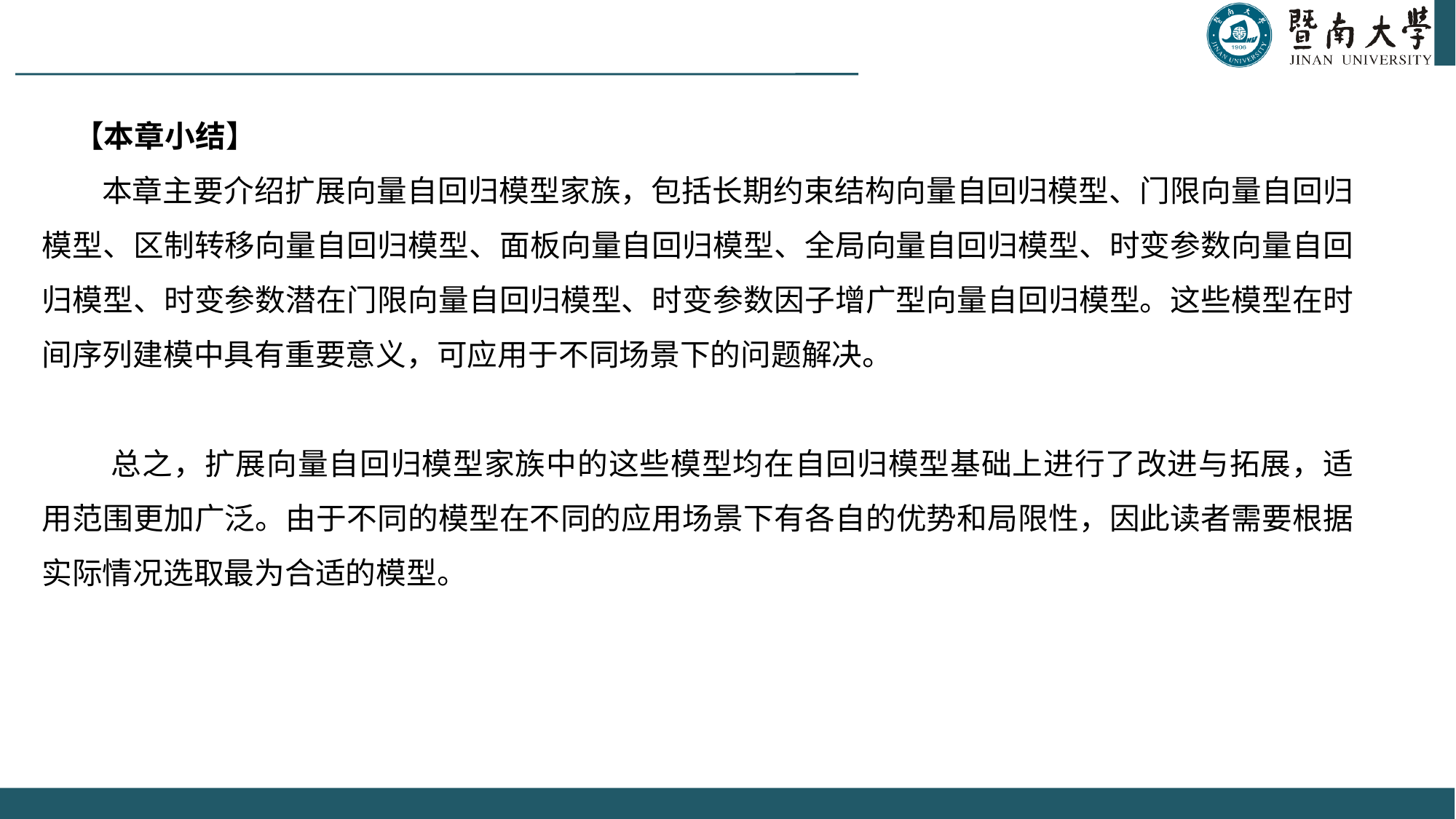

【本章小结】
   本章主要介绍扩展向量自回归模型家族，包括长期约束结构向量自回归模型、门限向量自回归模型、区制转移向量自回归模型、面板向量自回归模型、全局向量自回归模型、时变参数向量自回归模型、时变参数潜在门限向量自回归模型、时变参数因子增广型向量自回归模型。这些模型在时间序列建模中具有重要意义，可应用于不同场景下的问题解决。

    总之，扩展向量自回归模型家族中的这些模型均在自回归模型基础上进行了改进与拓展，适用范围更加广泛。由于不同的模型在不同的应用场景下有各自的优势和局限性，因此读者需要根据实际情况选取最为合适的模型。